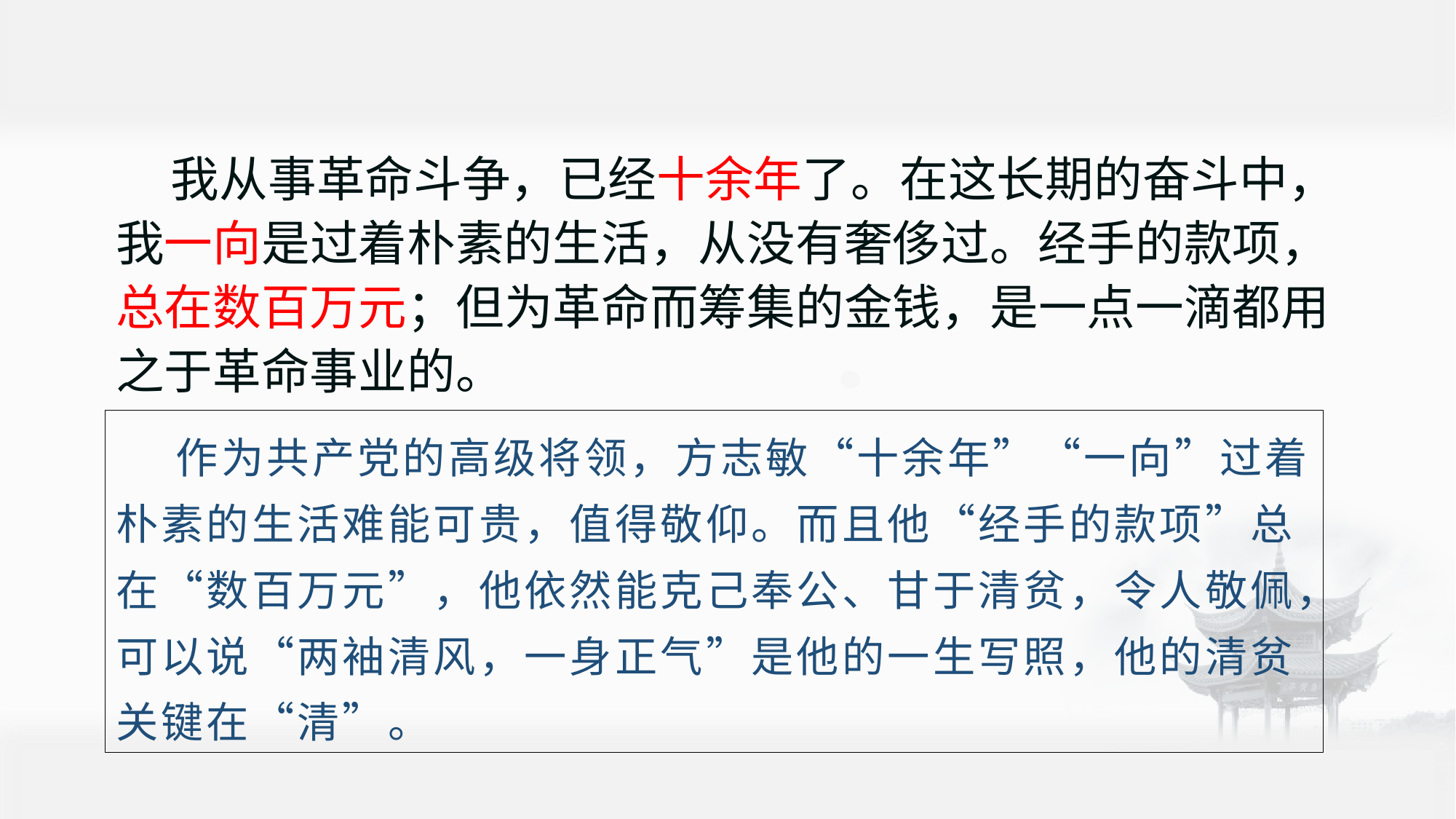

我从事革命斗争，已经十余年了。在这长期的奋斗中，我一向是过着朴素的生活，从没有奢侈过。经手的款项，总在数百万元；但为革命而筹集的金钱，是一点一滴都用之于革命事业的。
    作为共产党的高级将领，方志敏“十余年”“一向”过着朴素的生活难能可贵，值得敬仰。而且他“经手的款项”总在“数百万元”，他依然能克己奉公、甘于清贫，令人敬佩，可以说“两袖清风，一身正气”是他的一生写照，他的清贫关键在“清”。